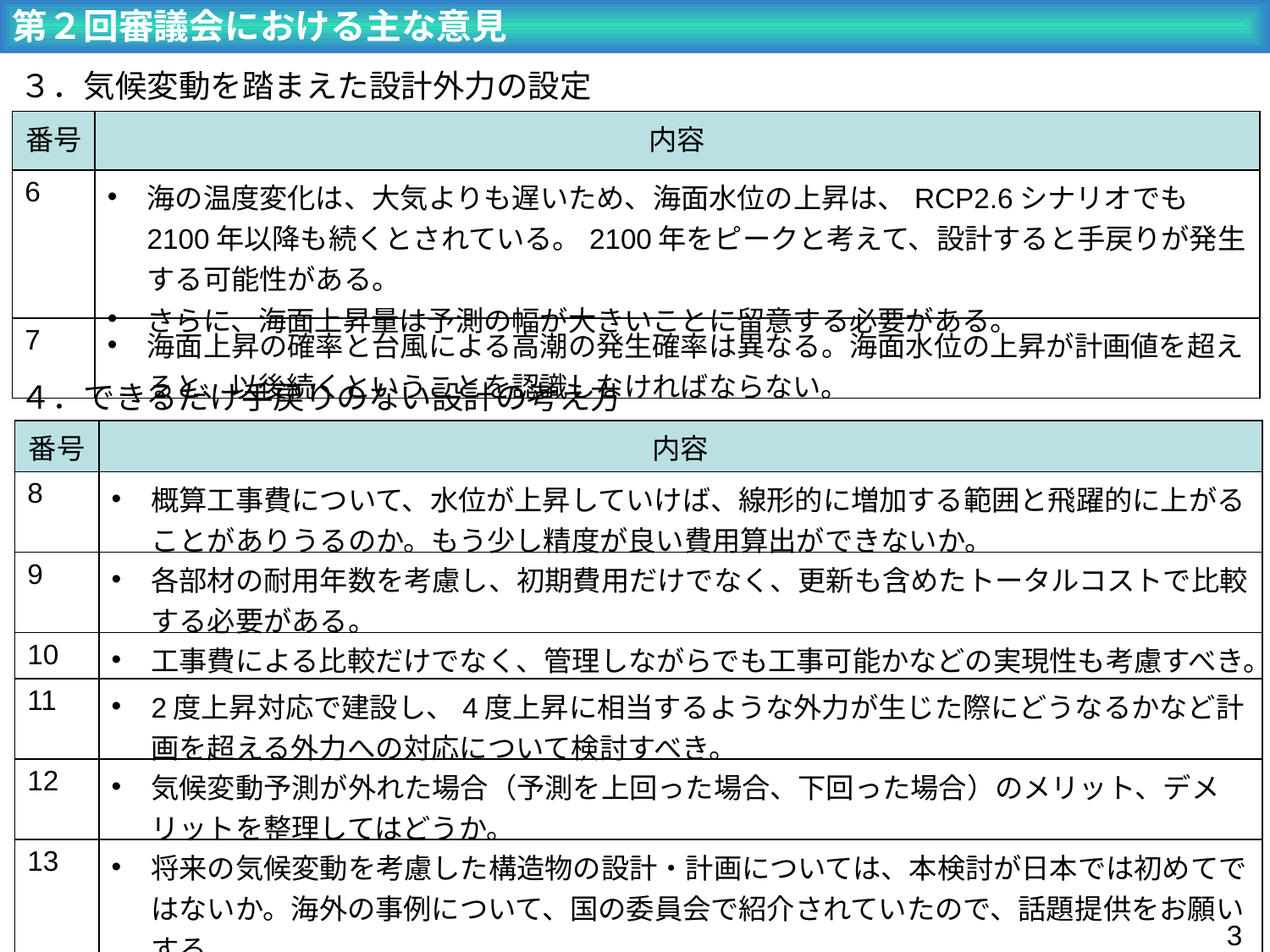

第２回審議会における主な意見
３．気候変動を踏まえた設計外力の設定

| 番号 | 内容 |
| --- | --- |
| 6 | 海の温度変化は、大気よりも遅いため、海面水位の上昇は、RCP2.6シナリオでも2100年以降も続くとされている。2100年をピークと考えて、設計すると手戻りが発生する可能性がある。 さらに、海面上昇量は予測の幅が大きいことに留意する必要がある。 |
| 7 | 海面上昇の確率と台風による高潮の発生確率は異なる。海面水位の上昇が計画値を超えると、以後続くということを認識しなければならない。 |
４．できるだけ手戻りのない設計の考え方

| 番号 | 内容 |
| --- | --- |
| 8 | 概算工事費について、水位が上昇していけば、線形的に増加する範囲と飛躍的に上がることがありうるのか。もう少し精度が良い費用算出ができないか。 |
| 9 | 各部材の耐用年数を考慮し、初期費用だけでなく、更新も含めたトータルコストで比較する必要がある。 |
| 10 | 工事費による比較だけでなく、管理しながらでも工事可能かなどの実現性も考慮すべき。 |
| 11 | 2度上昇対応で建設し、4度上昇に相当するような外力が生じた際にどうなるかなど計画を超える外力への対応について検討すべき。 |
| 12 | 気候変動予測が外れた場合（予測を上回った場合、下回った場合）のメリット、デメリットを整理してはどうか。 |
| 13 | 将来の気候変動を考慮した構造物の設計・計画については、本検討が日本では初めてではないか。海外の事例について、国の委員会で紹介されていたので、話題提供をお願いする。 |
3